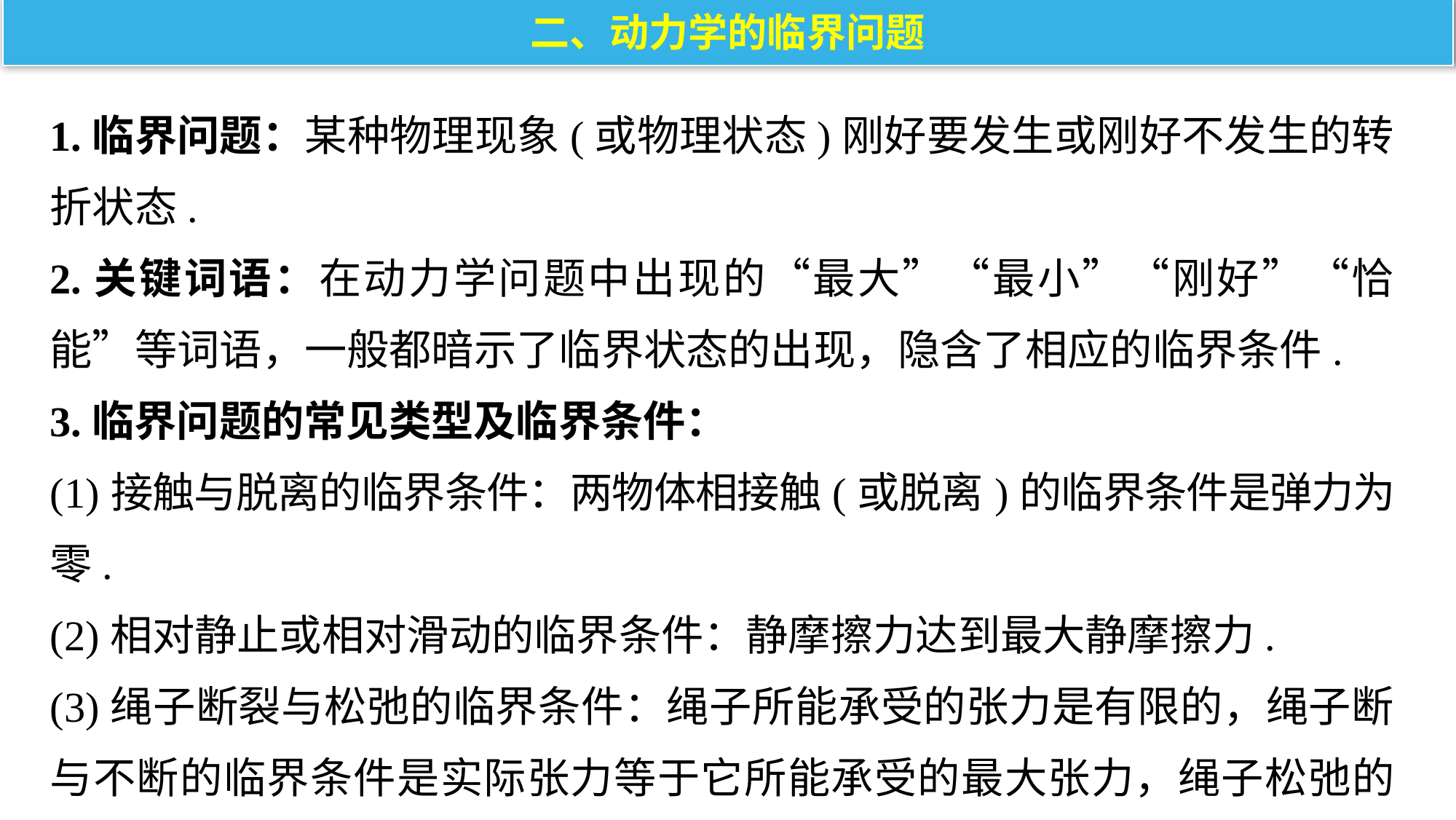

二、动力学的临界问题
1.临界问题：某种物理现象(或物理状态)刚好要发生或刚好不发生的转折状态.
2.关键词语：在动力学问题中出现的“最大”“最小”“刚好”“恰能”等词语，一般都暗示了临界状态的出现，隐含了相应的临界条件.
3.临界问题的常见类型及临界条件：
(1)接触与脱离的临界条件：两物体相接触(或脱离)的临界条件是弹力为零.
(2)相对静止或相对滑动的临界条件：静摩擦力达到最大静摩擦力.
(3)绳子断裂与松弛的临界条件：绳子所能承受的张力是有限的，绳子断与不断的临界条件是实际张力等于它所能承受的最大张力，绳子松弛的临界条件是绳上的张力为零.